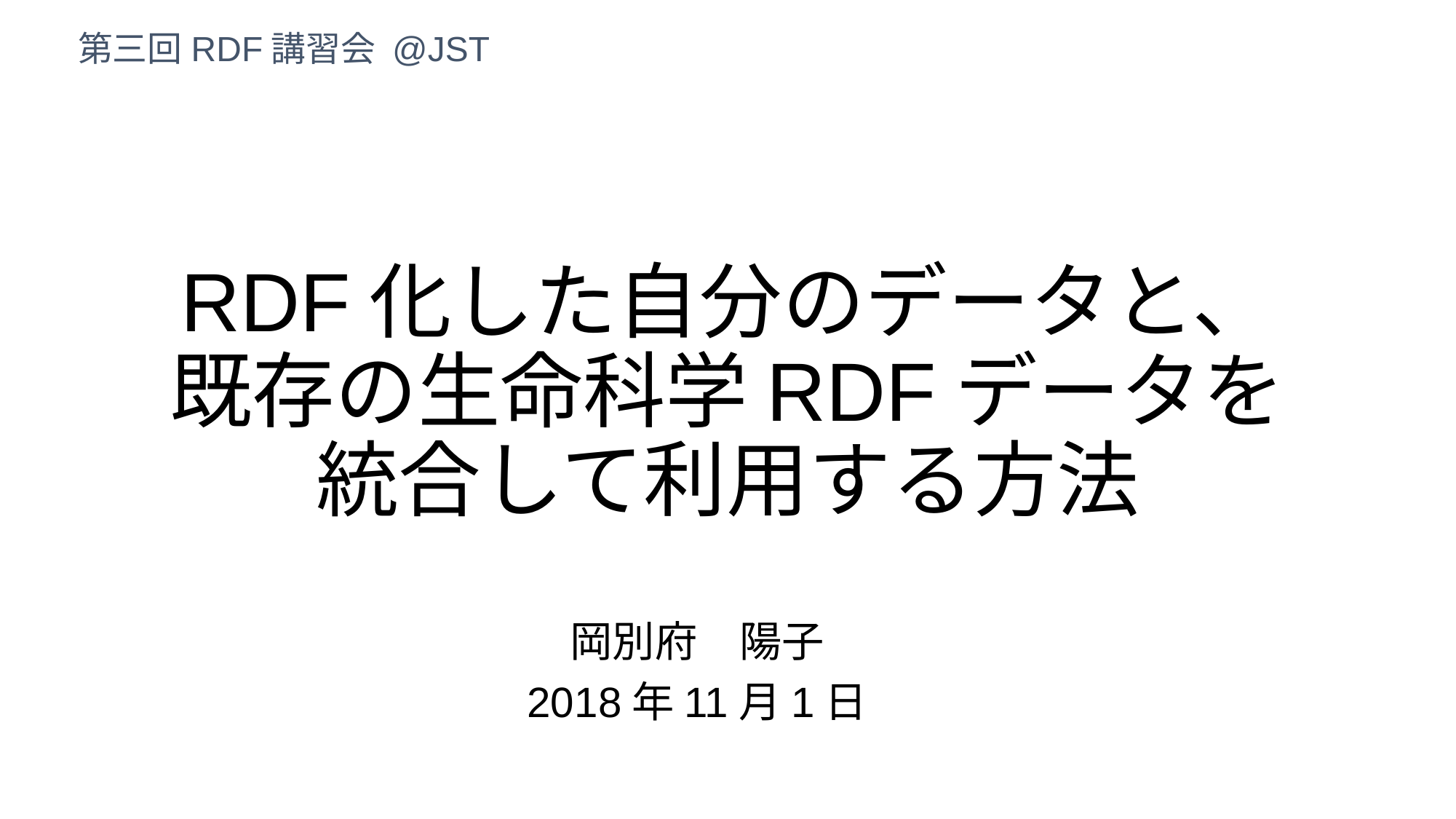

第三回RDF講習会 @JST
# RDF化した自分のデータと、 既存の生命科学RDFデータを 統合して利用する方法
岡別府　陽子
2018年11月1日